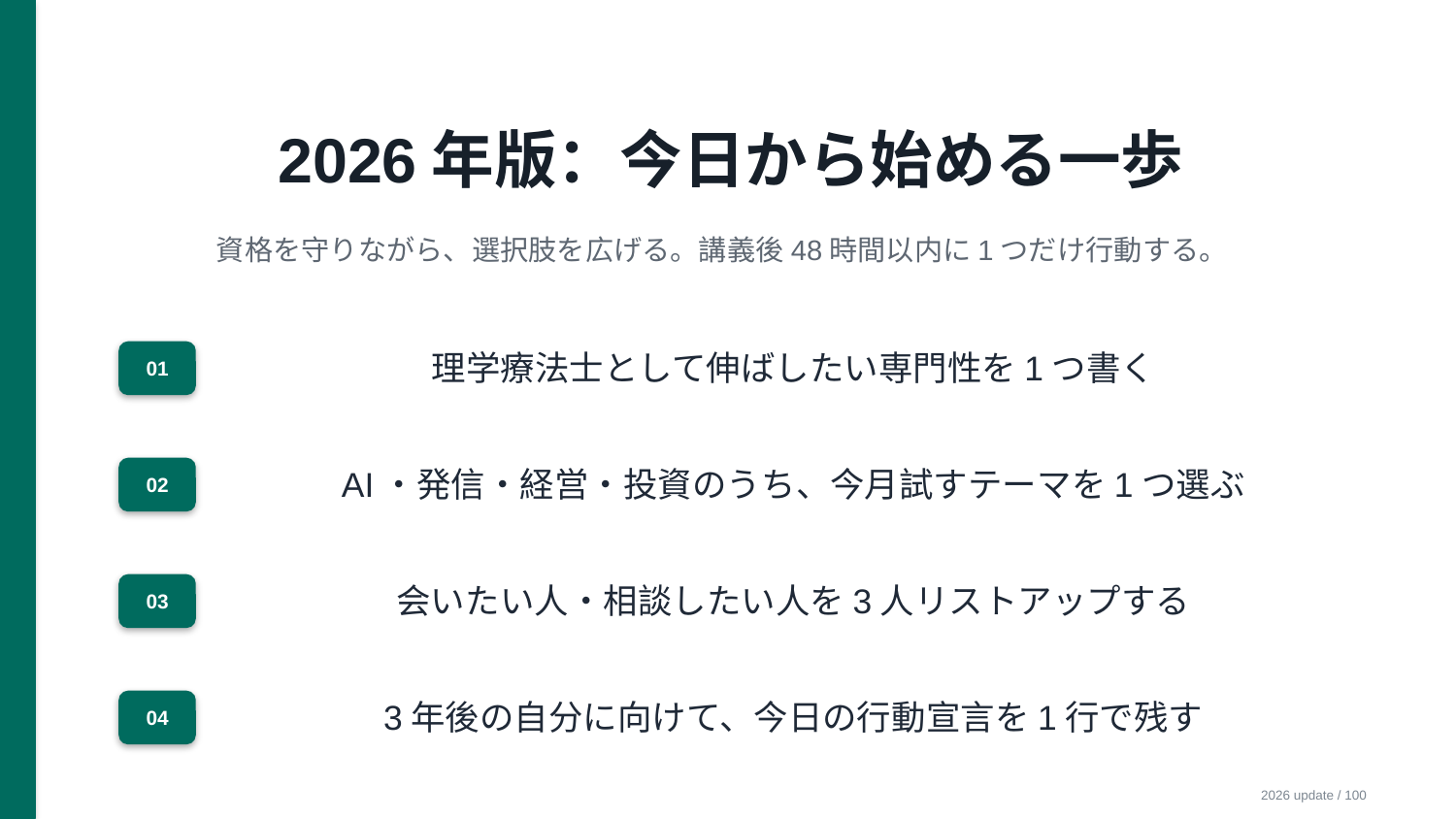

#
2026年版：今日から始める一歩
資格を守りながら、選択肢を広げる。講義後48時間以内に1つだけ行動する。
理学療法士として伸ばしたい専門性を1つ書く
01
AI・発信・経営・投資のうち、今月試すテーマを1つ選ぶ
02
会いたい人・相談したい人を3人リストアップする
03
3年後の自分に向けて、今日の行動宣言を1行で残す
04
2026 update / 100